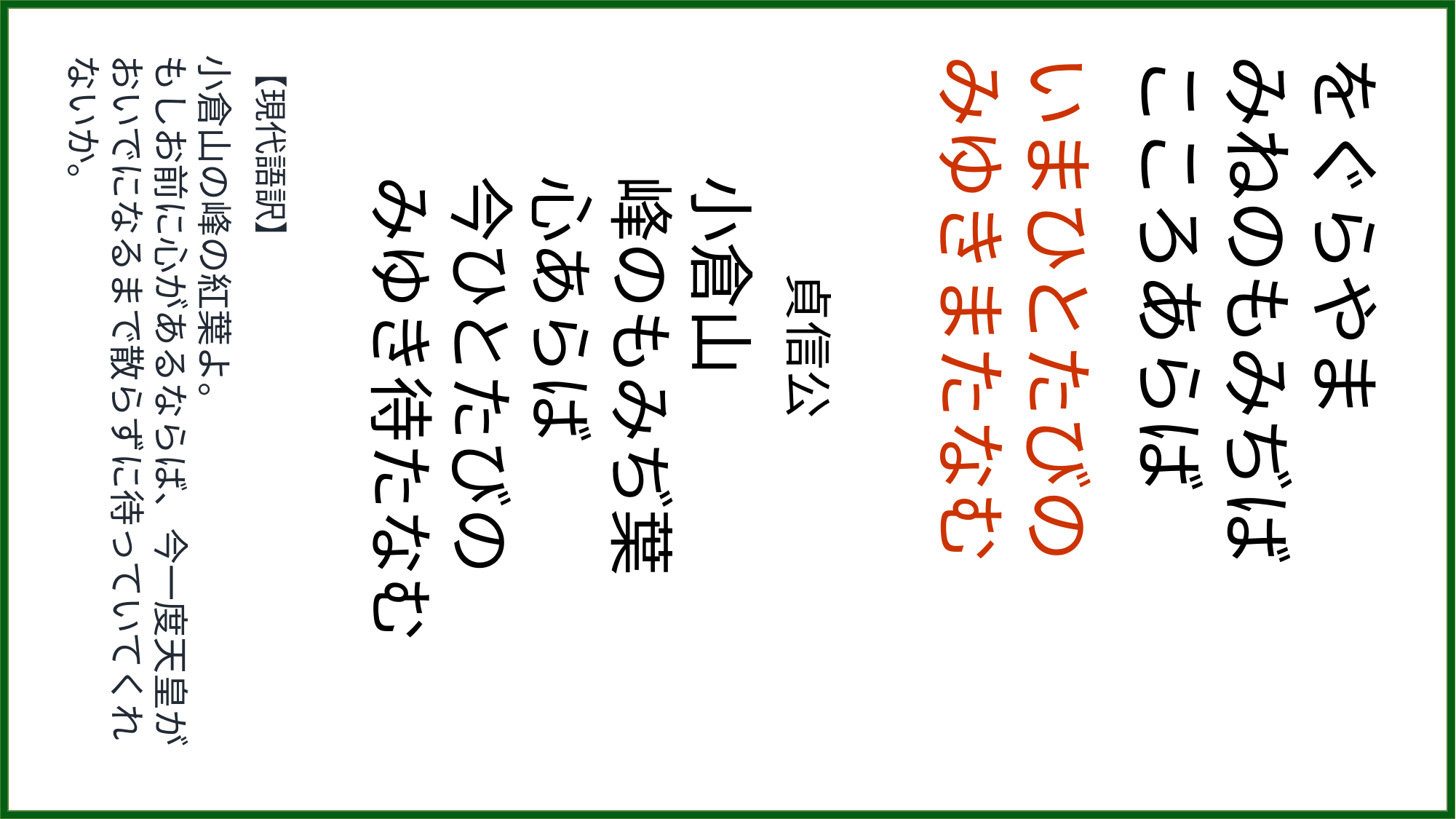

【現代語訳】

小倉山の峰の紅葉よ。
もしお前に心があるならば、今一度天皇がおいでになるまで散らずに待っていてくれないか。
　　貞信公

小倉山
峰のもみぢ葉
心あらば
今ひとたびの
みゆき待たなむ
いまひとたびの
みゆきまたなむ
をぐらやま
みねのもみぢば
こころあらば